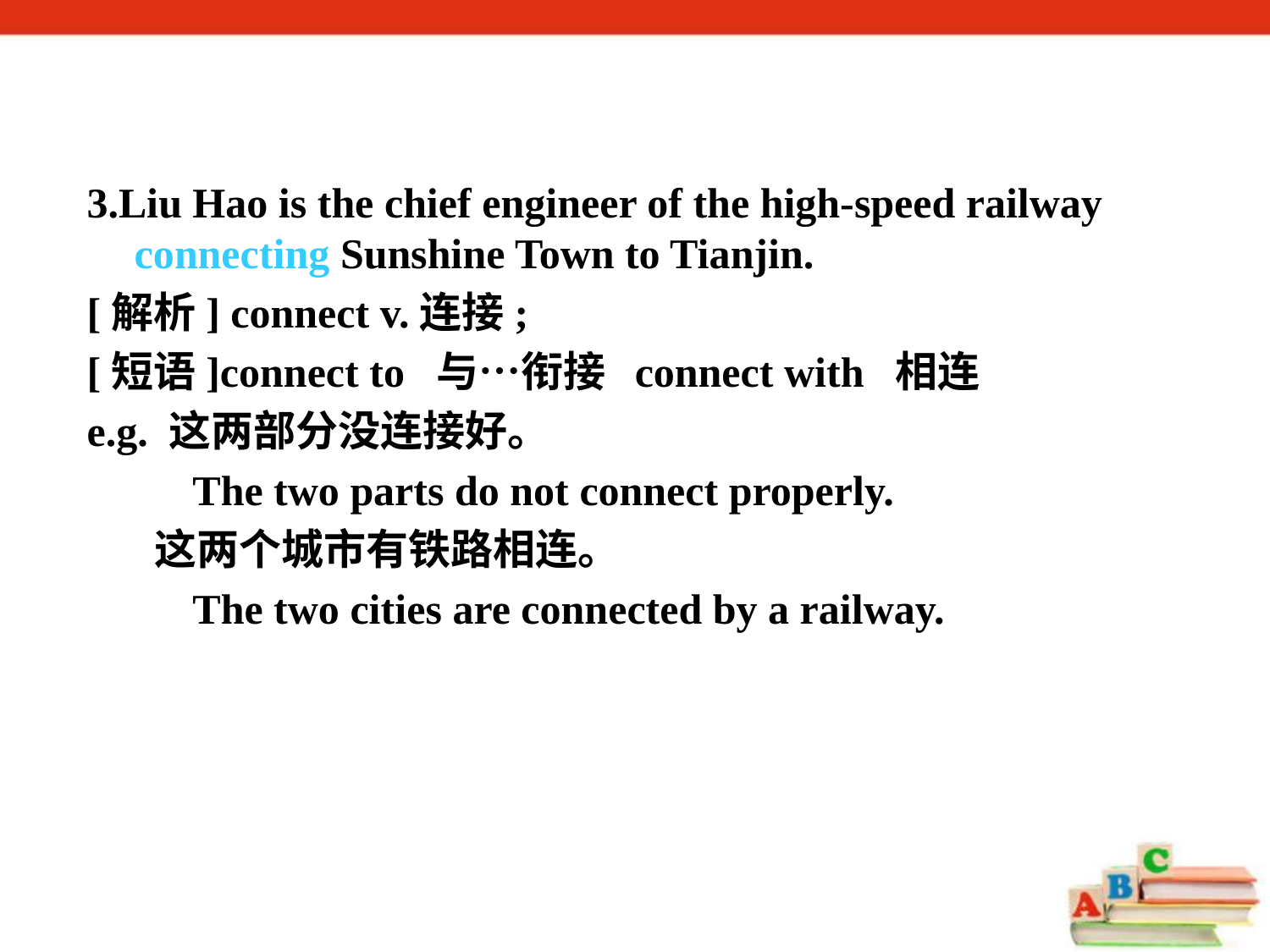

3.Liu Hao is the chief engineer of the high-speed railway connecting Sunshine Town to Tianjin.
[解析] connect v.连接;
[短语]connect to  与…衔接  connect with  相连
e.g. 这两部分没连接好。
          The two parts do not connect properly.
      这两个城市有铁路相连。
          The two cities are connected by a railway.